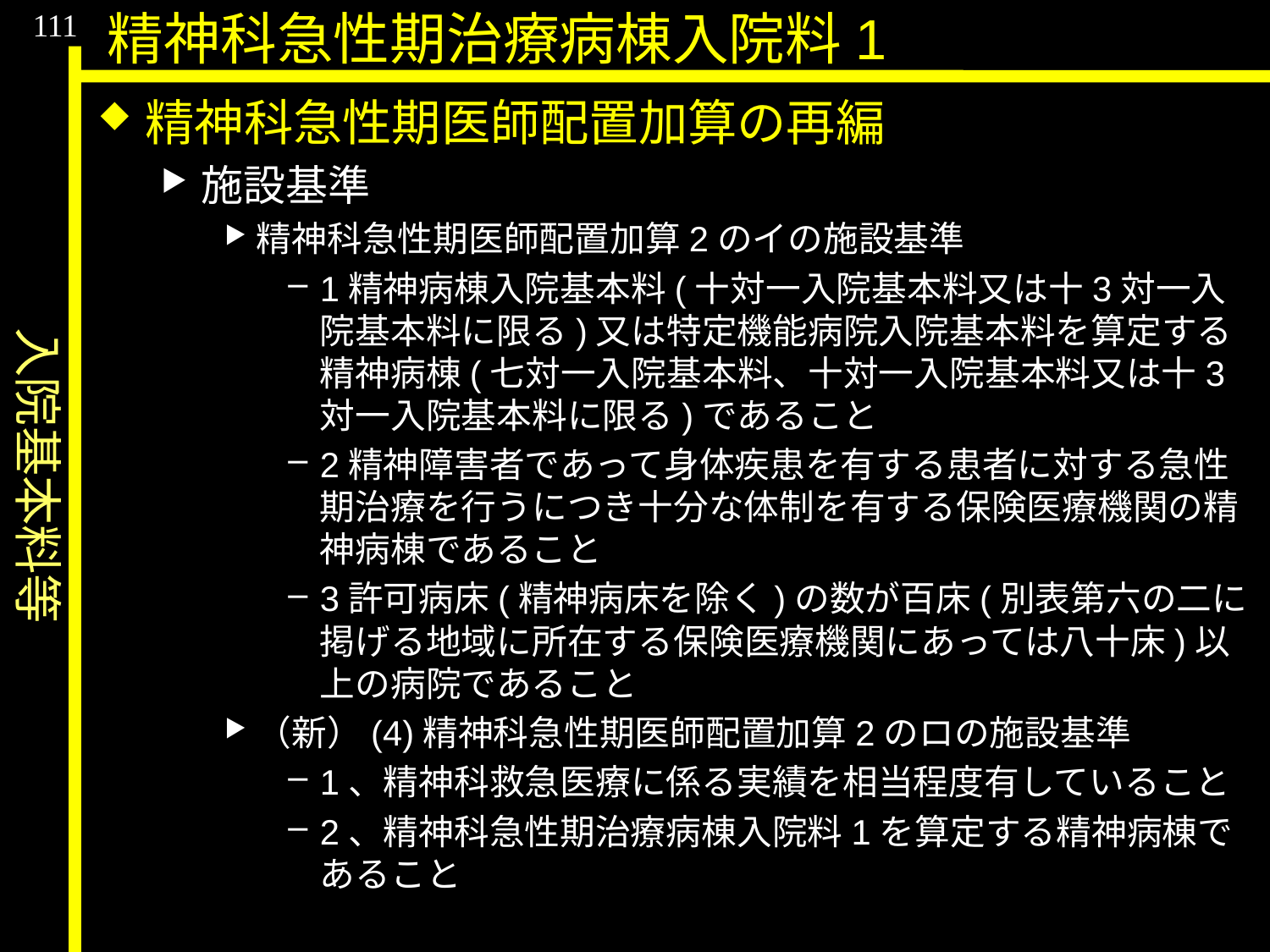

入院基本料等
111
精神科急性期治療病棟入院料1

精神科急性期医師配置加算の再編
施設基準
精神科急性期医師配置加算2のイの施設基準
1精神病棟入院基本料(十対一入院基本料又は十3対一入院基本料に限る)又は特定機能病院入院基本料を算定する精神病棟(七対一入院基本料、十対一入院基本料又は十3対一入院基本料に限る)であること
2精神障害者であって身体疾患を有する患者に対する急性期治療を行うにつき十分な体制を有する保険医療機関の精神病棟であること
3許可病床(精神病床を除く)の数が百床(別表第六の二に掲げる地域に所在する保険医療機関にあっては八十床)以上の病院であること
（新）(4)精神科急性期医師配置加算2のロの施設基準
1、精神科救急医療に係る実績を相当程度有していること
2、精神科急性期治療病棟入院料1を算定する精神病棟であること